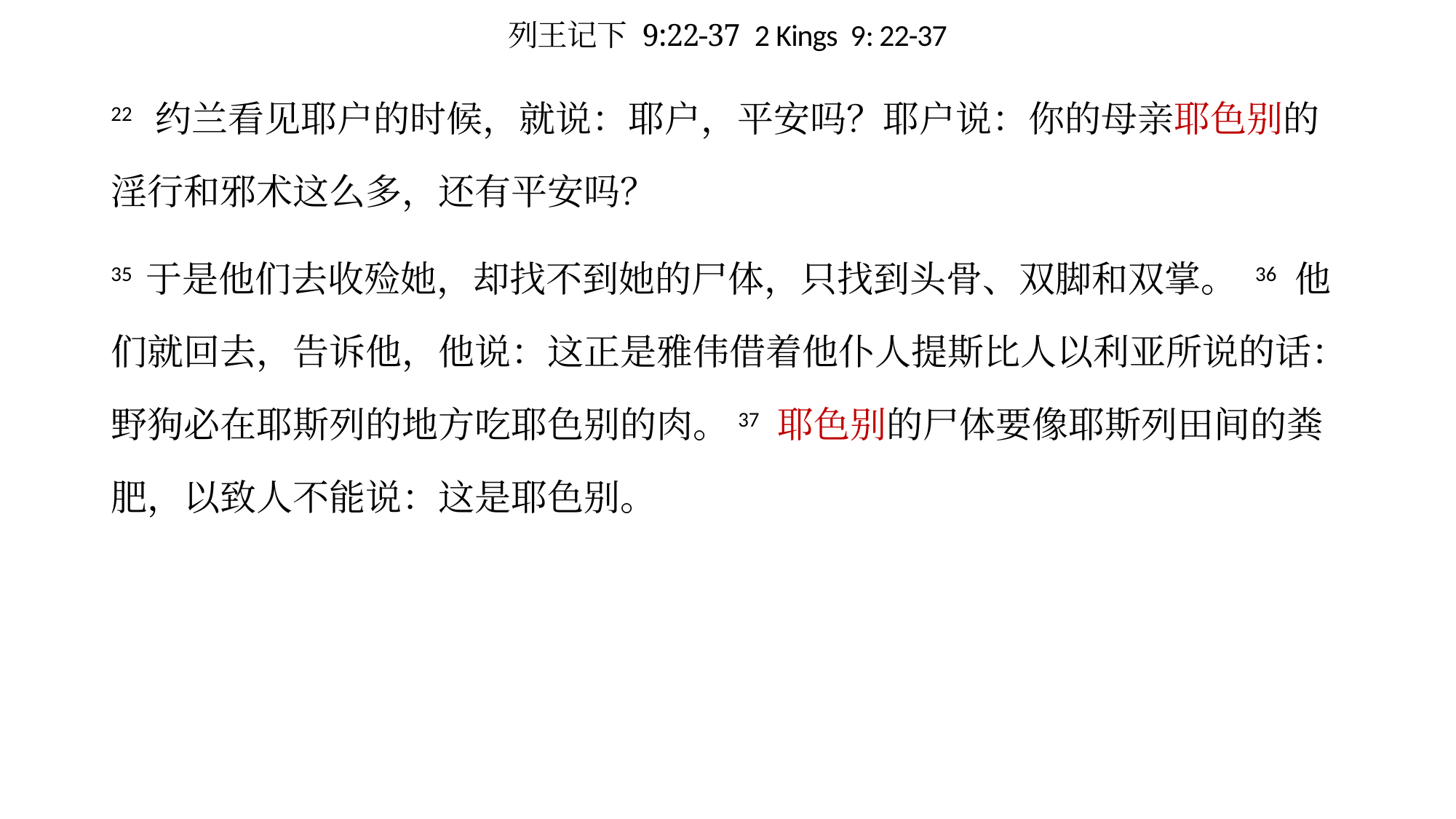

# 列王记下 9:22-37  2 Kings  9: 22-37
22   约兰看见耶户的时候，就说：耶户，平安吗？耶户说：你的母亲耶色别的淫行和邪术这么多，还有平安吗？
35 于是他们去收殓她，却找不到她的尸体，只找到头骨、双脚和双掌。 36 他们就回去，告诉他，他说：这正是雅伟借着他仆人提斯比人以利亚所说的话：野狗必在耶斯列的地方吃耶色别的肉。37 耶色别的尸体要像耶斯列田间的粪肥，以致人不能说：这是耶色别。